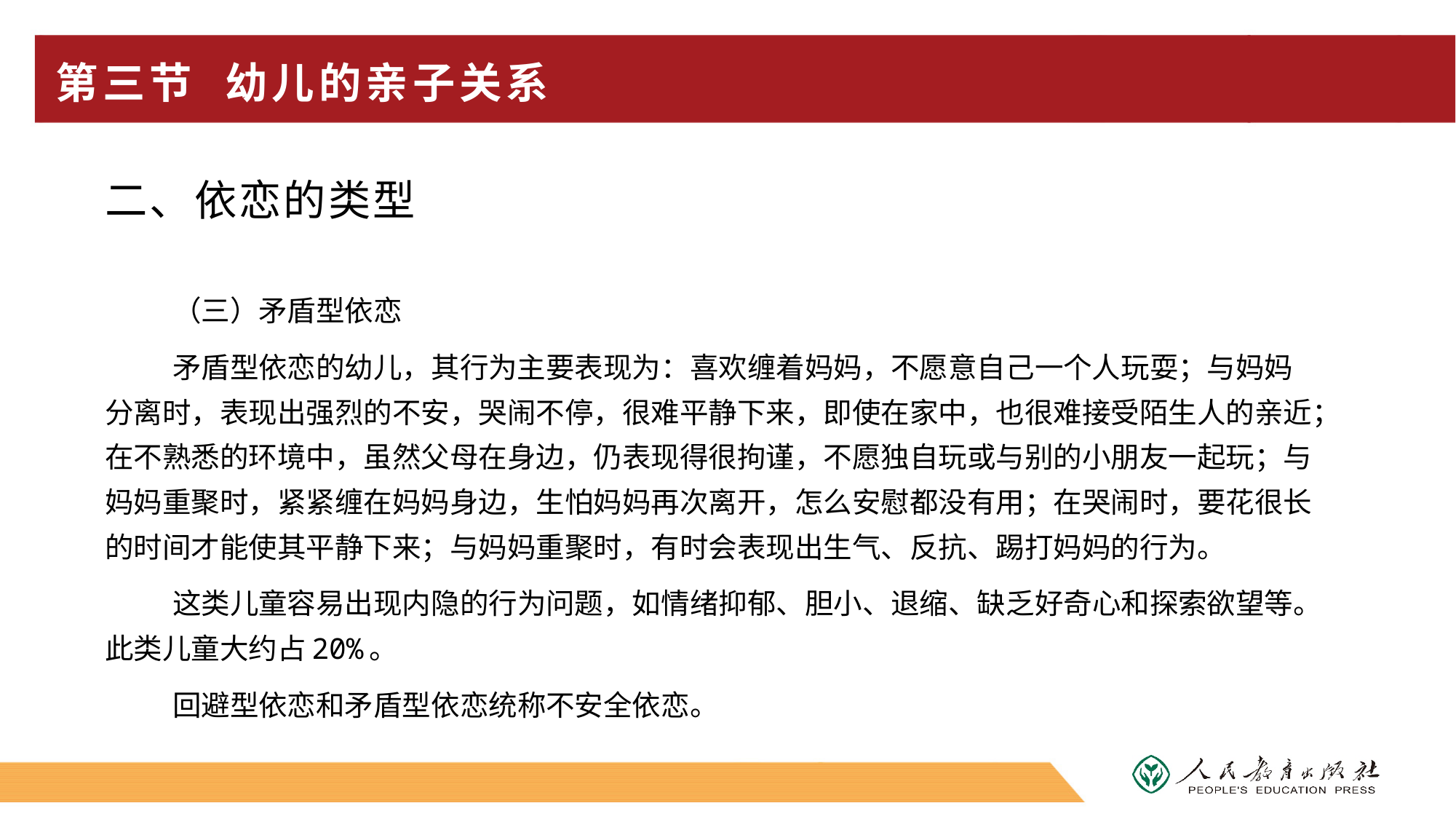

# 第三节  幼儿的亲子关系
二、依恋的类型
（三）矛盾型依恋
矛盾型依恋的幼儿，其行为主要表现为：喜欢缠着妈妈，不愿意自己一个人玩耍；与妈妈分离时，表现出强烈的不安，哭闹不停，很难平静下来，即使在家中，也很难接受陌生人的亲近；在不熟悉的环境中，虽然父母在身边，仍表现得很拘谨，不愿独自玩或与别的小朋友一起玩；与妈妈重聚时，紧紧缠在妈妈身边，生怕妈妈再次离开，怎么安慰都没有用；在哭闹时，要花很长的时间才能使其平静下来；与妈妈重聚时，有时会表现出生气、反抗、踢打妈妈的行为。
这类儿童容易出现内隐的行为问题，如情绪抑郁、胆小、退缩、缺乏好奇心和探索欲望等。此类儿童大约占20%。
回避型依恋和矛盾型依恋统称不安全依恋。